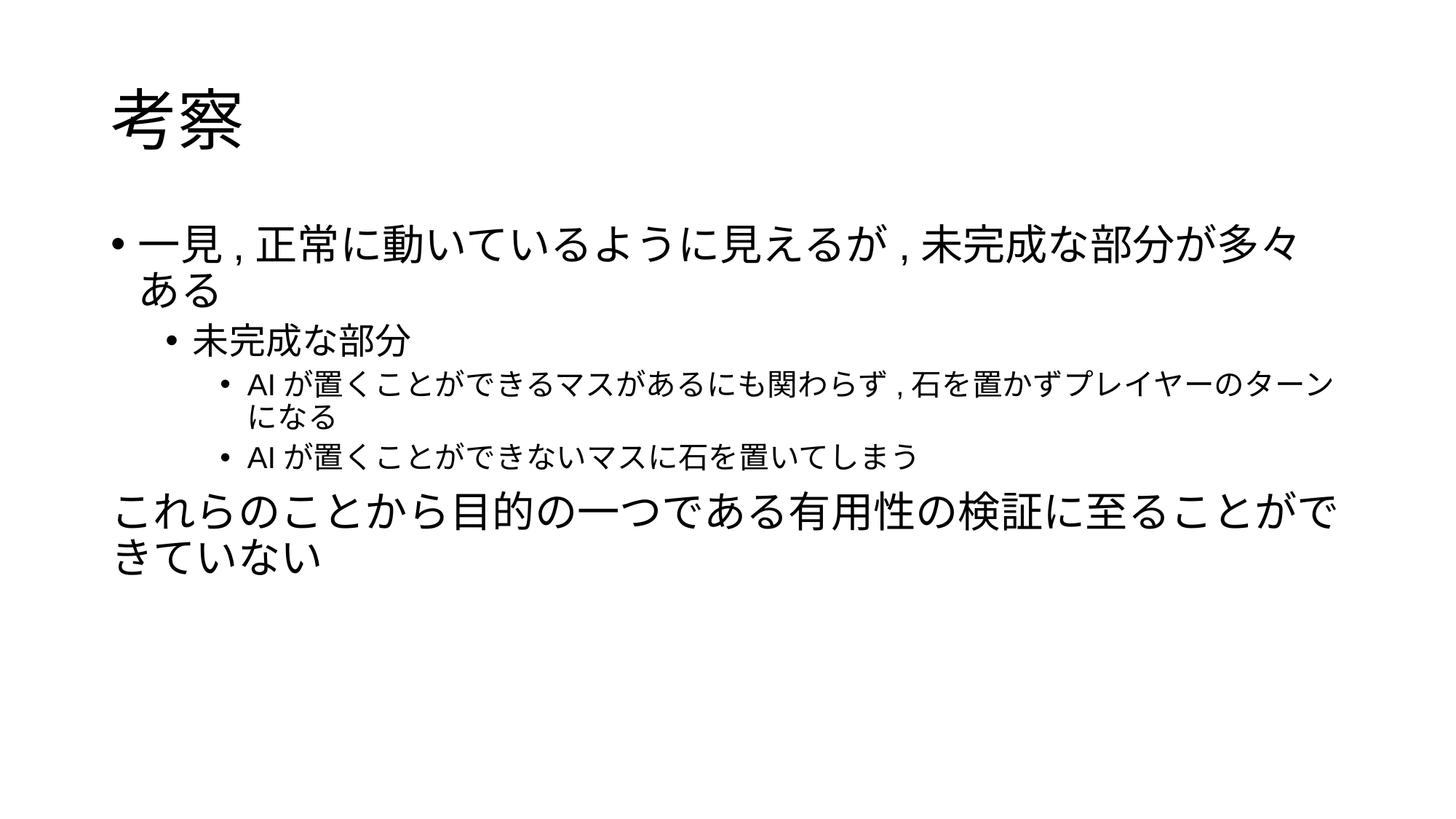

# 考察
一見,正常に動いているように見えるが,未完成な部分が多々ある
未完成な部分
AIが置くことができるマスがあるにも関わらず,石を置かずプレイヤーのターンになる
AIが置くことができないマスに石を置いてしまう
これらのことから目的の一つである有用性の検証に至ることができていない